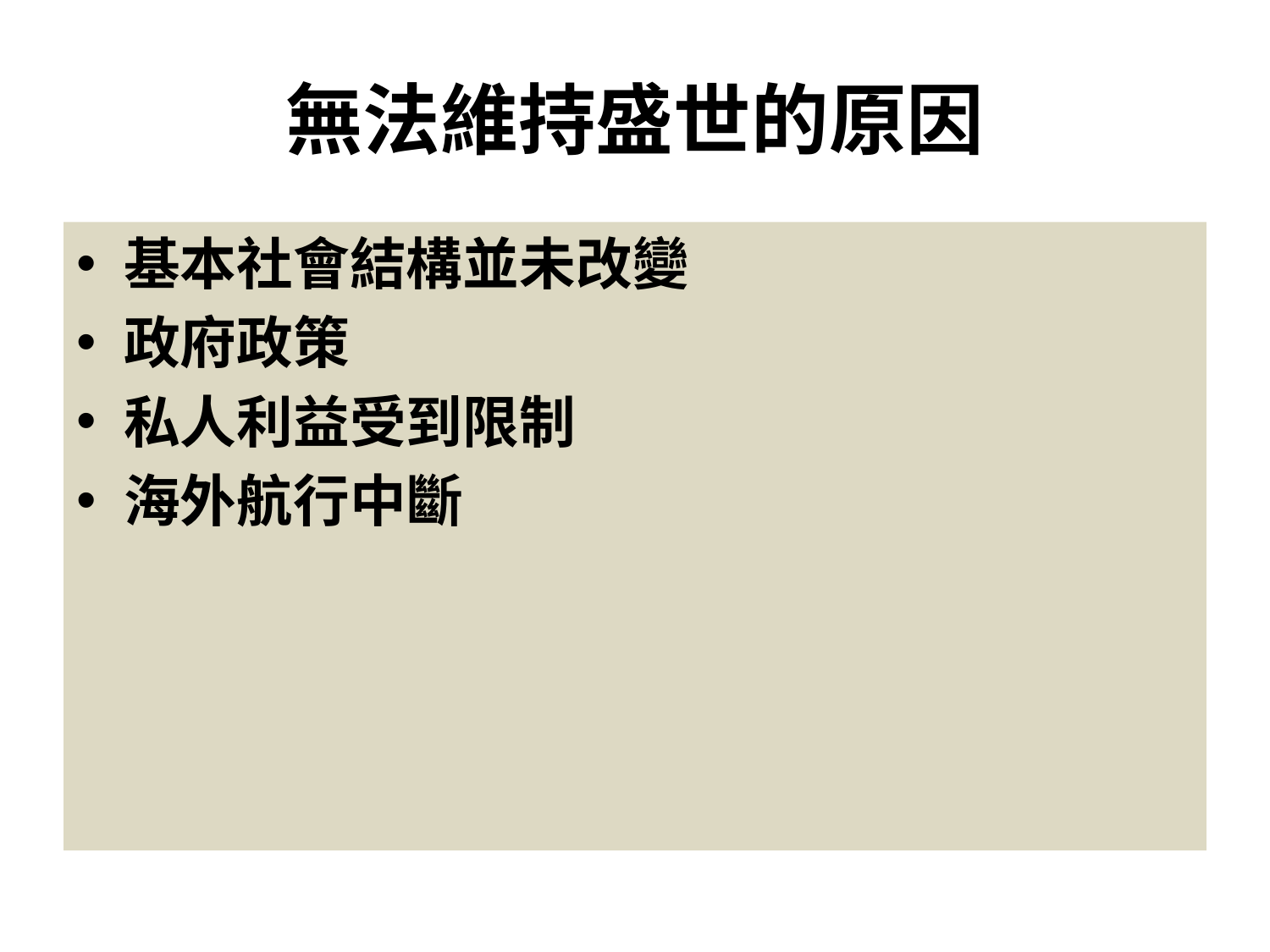

# 無法維持盛世的原因
基本社會結構並未改變
政府政策
私人利益受到限制
海外航行中斷